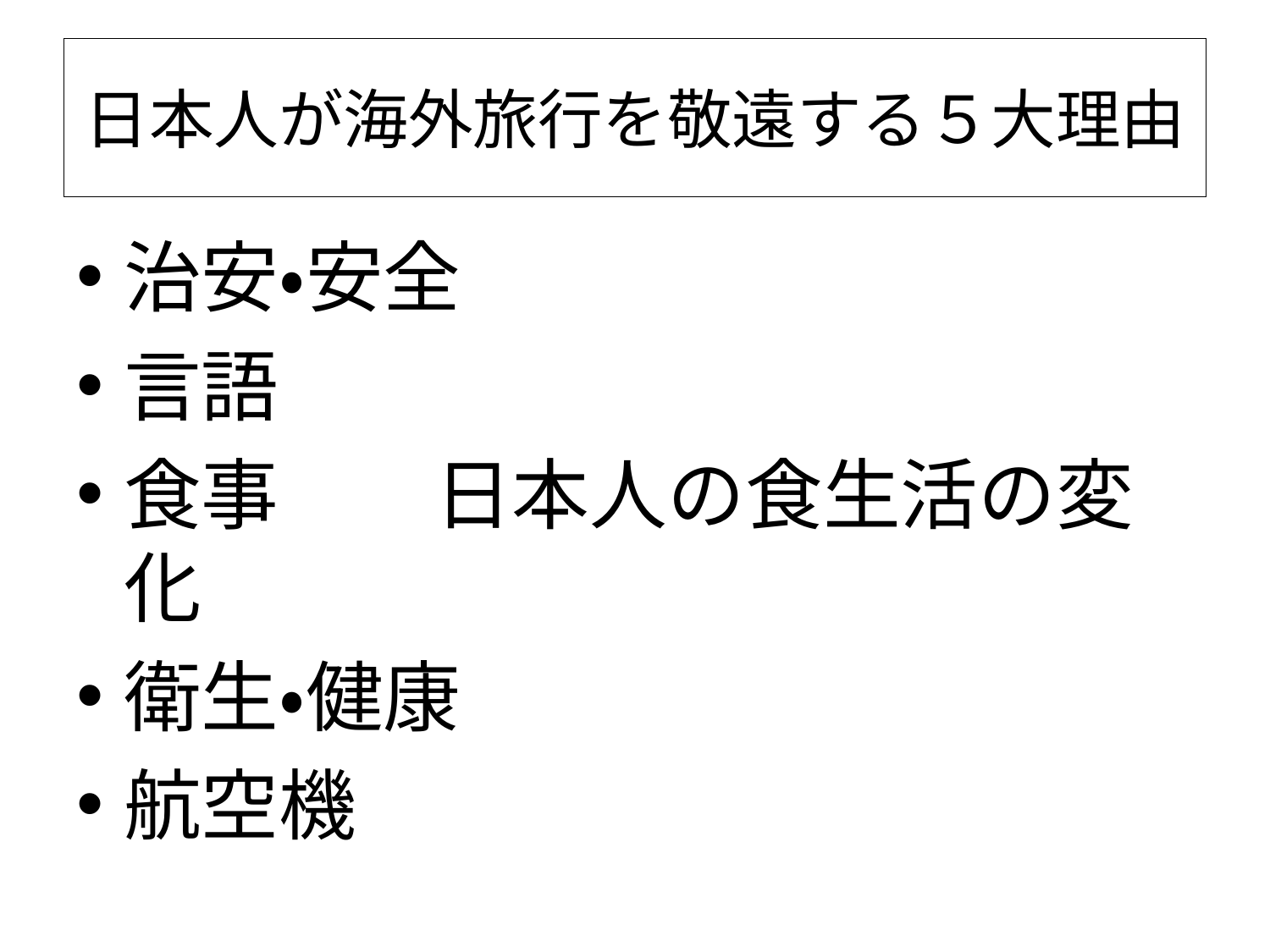

# 日本人が海外旅行を敬遠する５大理由
治安・安全
言語
食事　　日本人の食生活の変化
衛生・健康
航空機